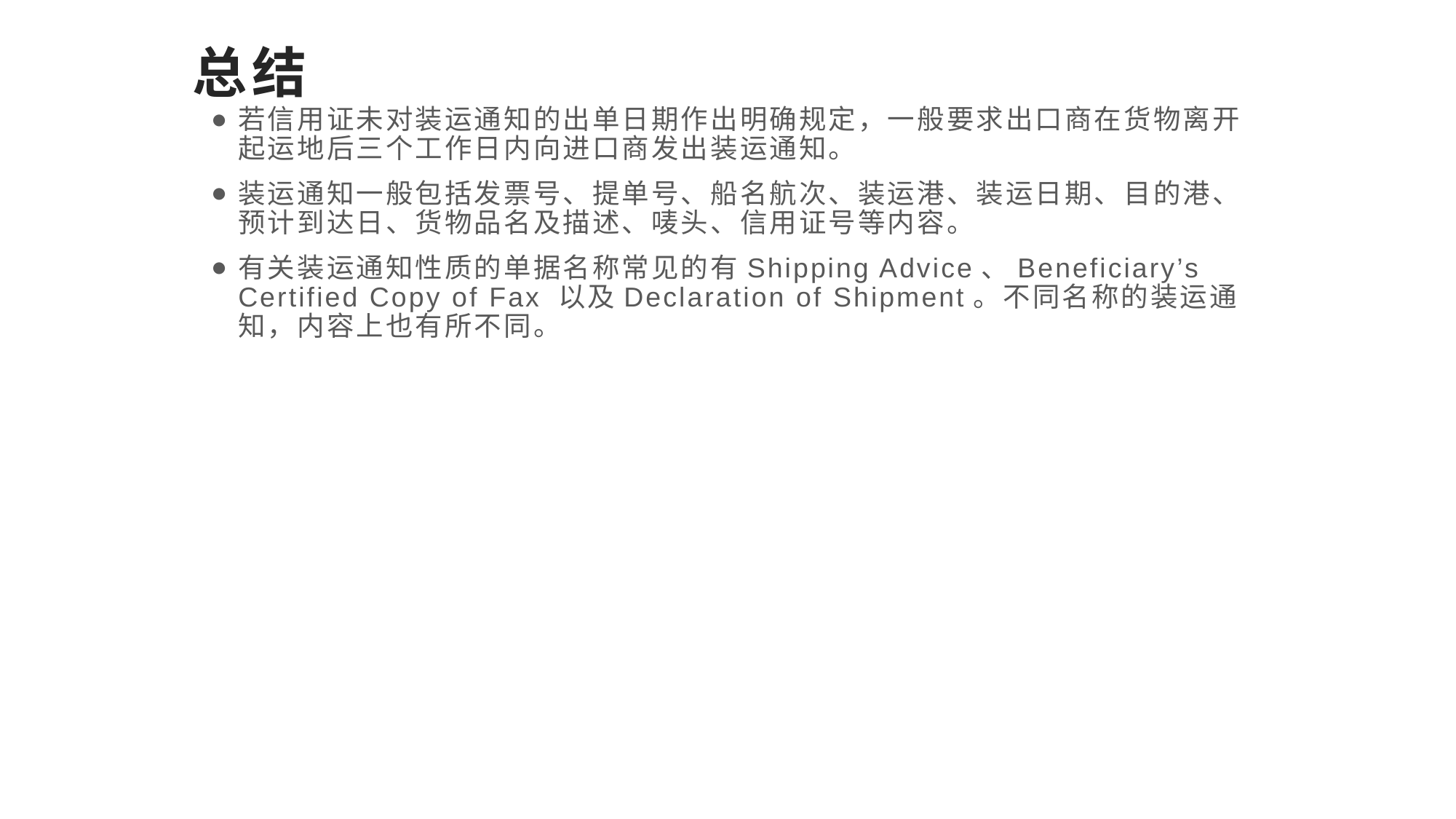

# 总结
若信用证未对装运通知的出单日期作出明确规定，一般要求出口商在货物离开起运地后三个工作日内向进口商发出装运通知。
装运通知一般包括发票号、提单号、船名航次、装运港、装运日期、目的港、预计到达日、货物品名及描述、唛头、信用证号等内容。
有关装运通知性质的单据名称常见的有Shipping Advice、Beneficiary’s Certified Copy of Fax 以及Declaration of Shipment。不同名称的装运通知，内容上也有所不同。